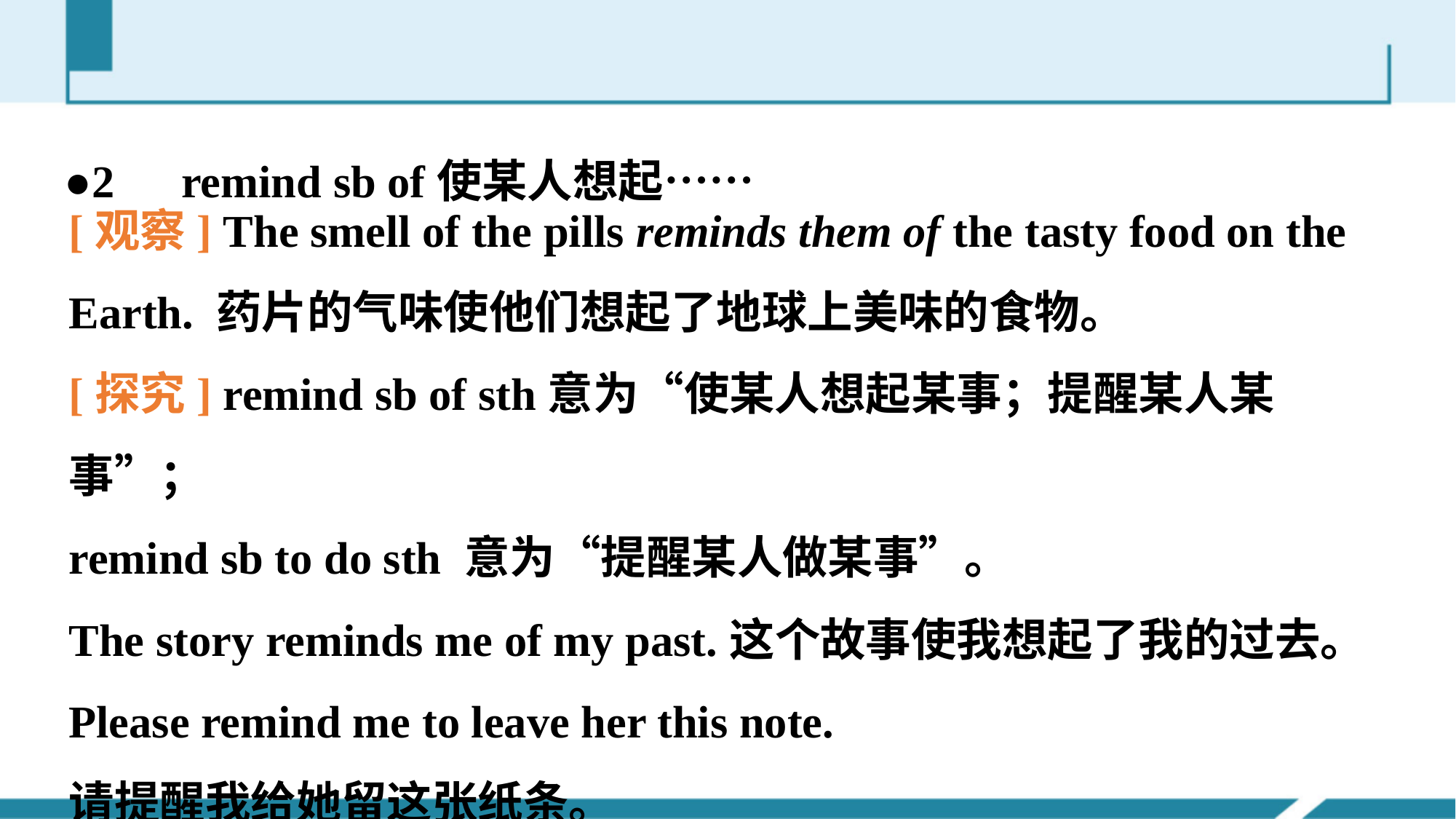

●2　remind sb of使某人想起……
[观察] The smell of the pills reminds them of the tasty food on the Earth. 药片的气味使他们想起了地球上美味的食物。
[探究] remind sb of sth意为“使某人想起某事；提醒某人某事”；
remind sb to do sth 意为“提醒某人做某事”。
The story reminds me of my past.这个故事使我想起了我的过去。
Please remind me to leave her this note.
请提醒我给她留这张纸条。